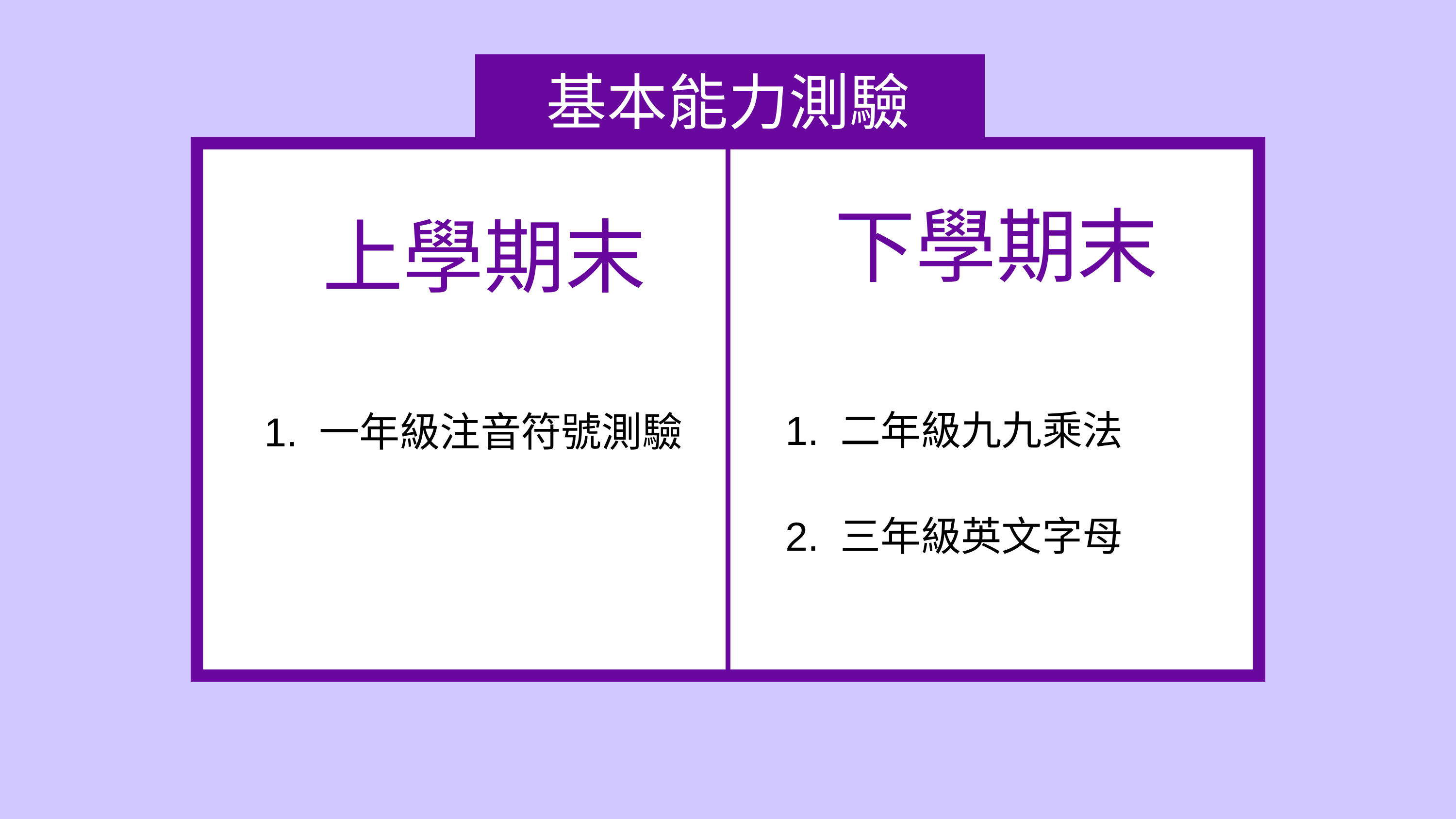

BACKGROUND
基本能力測驗

下學期末

上學期末

1. 二年級九九乘法

2. 三年級英文字母

1. 一年級注音符號測驗